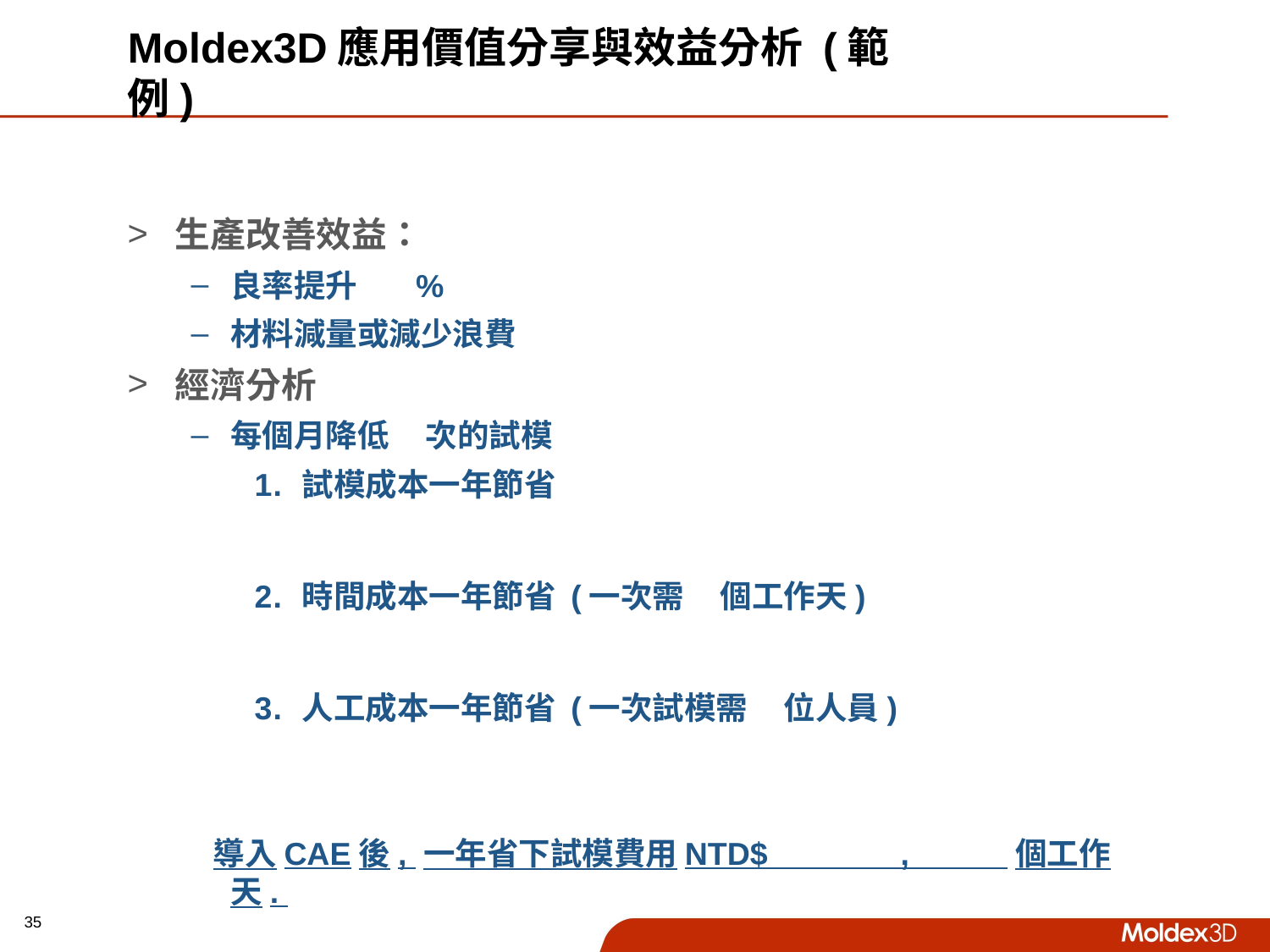

# Moldex3D應用價值分享與效益分析 (範例)
生產改善效益：
良率提升       %
材料減量或減少浪費
經濟分析
每個月降低     次的試模
試模成本一年節省

時間成本一年節省 (一次需     個工作天)

人工成本一年節省 (一次試模需     位人員)

  導入CAE後, 一年省下試模費用NTD$               ,           個工作天.